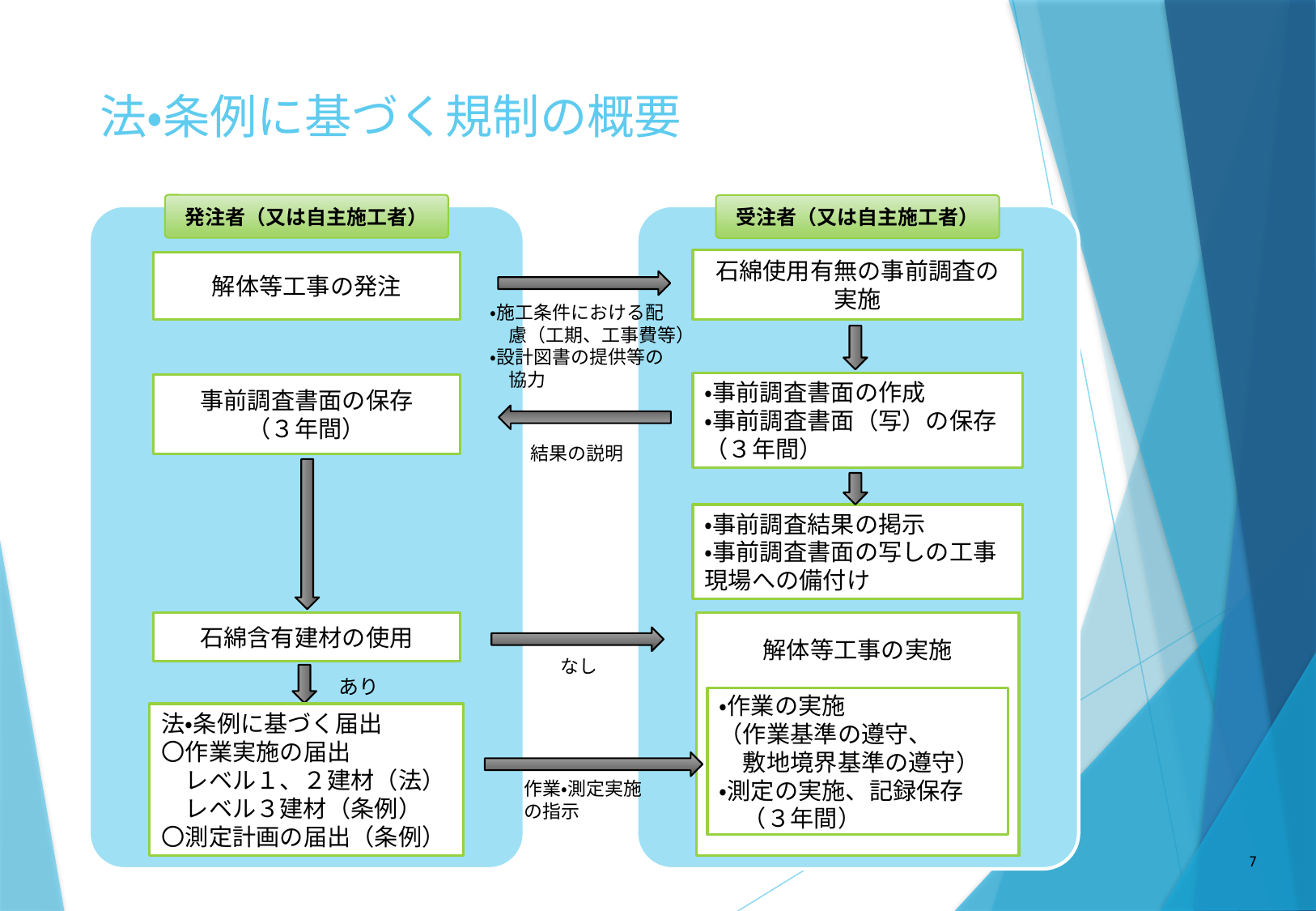

# 法・条例に基づく規制の概要
発注者（又は自主施工者）
受注者（又は自主施工者）

石綿使用有無の事前調査の実施
解体等工事の発注

・施工条件における配
　慮（工期、工事費等）
・設計図書の提供等の
　協力

・事前調査書面の作成
・事前調査書面（写）の保存（３年間）
事前調査書面の保存
（３年間）

結果の説明

・事前調査結果の掲示
・事前調査書面の写しの工事現場への備付け

解体等工事の実施

石綿含有建材の使用
なし

あり

・作業の実施
（作業基準の遵守、
　敷地境界基準の遵守）
・測定の実施、記録保存
　（３年間）
法・条例に基づく届出
〇作業実施の届出
　レベル１、２建材（法）
　レベル３建材（条例）
〇測定計画の届出（条例）

作業・測定実施の指示
7